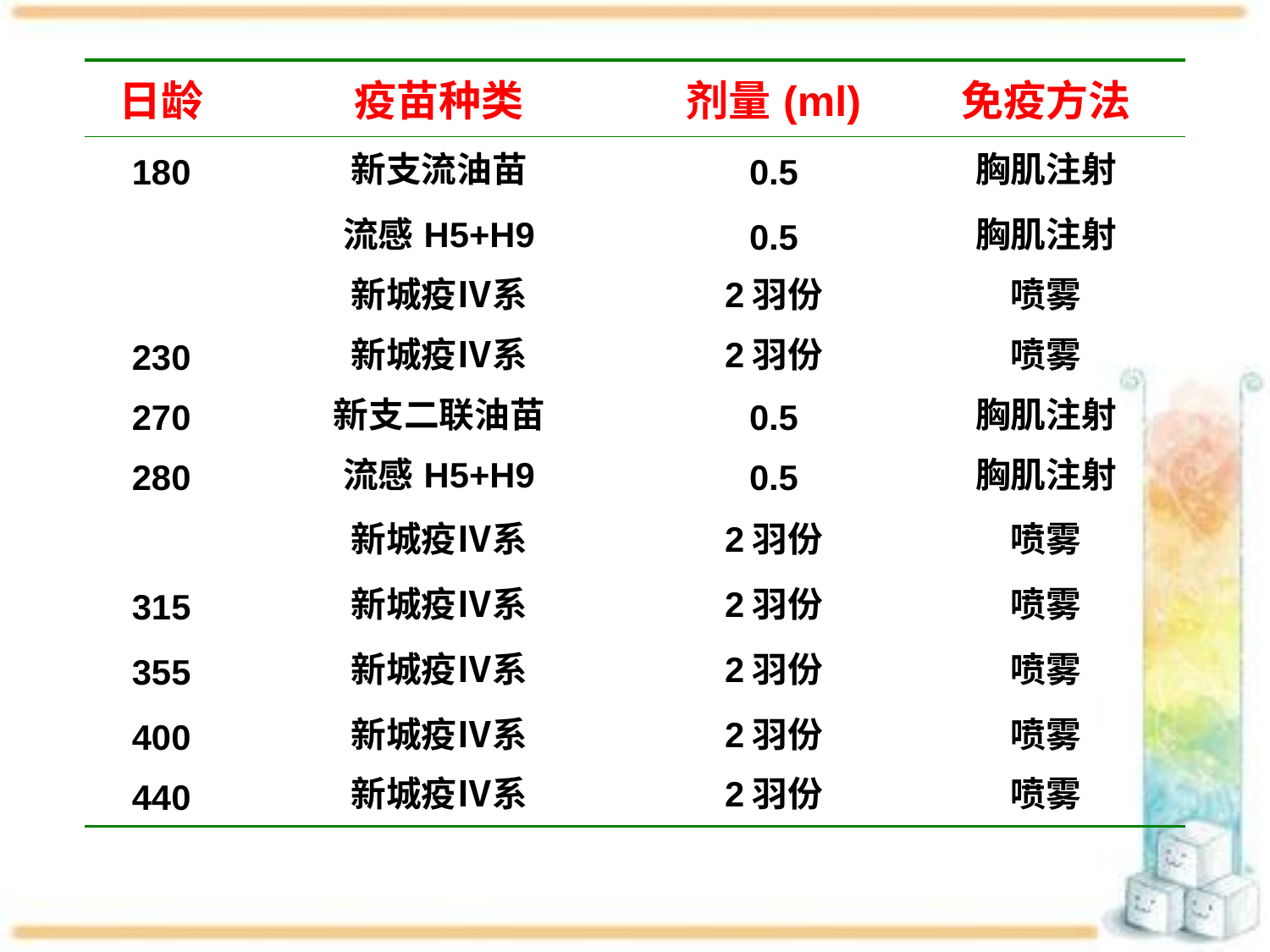

| 日龄 | 疫苗种类 | 剂量(ml) | 免疫方法 |
| --- | --- | --- | --- |
| 180 | 新支流油苗 | 0.5 | 胸肌注射 |
|  | 流感H5+H9 | 0.5 | 胸肌注射 |
|  | 新城疫Ⅳ系 | 2羽份 | 喷雾 |
| 230 | 新城疫Ⅳ系 | 2羽份 | 喷雾 |
| 270 | 新支二联油苗 | 0.5 | 胸肌注射 |
| 280 | 流感H5+H9 | 0.5 | 胸肌注射 |
|  | 新城疫Ⅳ系 | 2羽份 | 喷雾 |
| 315 | 新城疫Ⅳ系 | 2羽份 | 喷雾 |
| 355 | 新城疫Ⅳ系 | 2羽份 | 喷雾 |
| 400 | 新城疫Ⅳ系 | 2羽份 | 喷雾 |
| 440 | 新城疫Ⅳ系 | 2羽份 | 喷雾 |